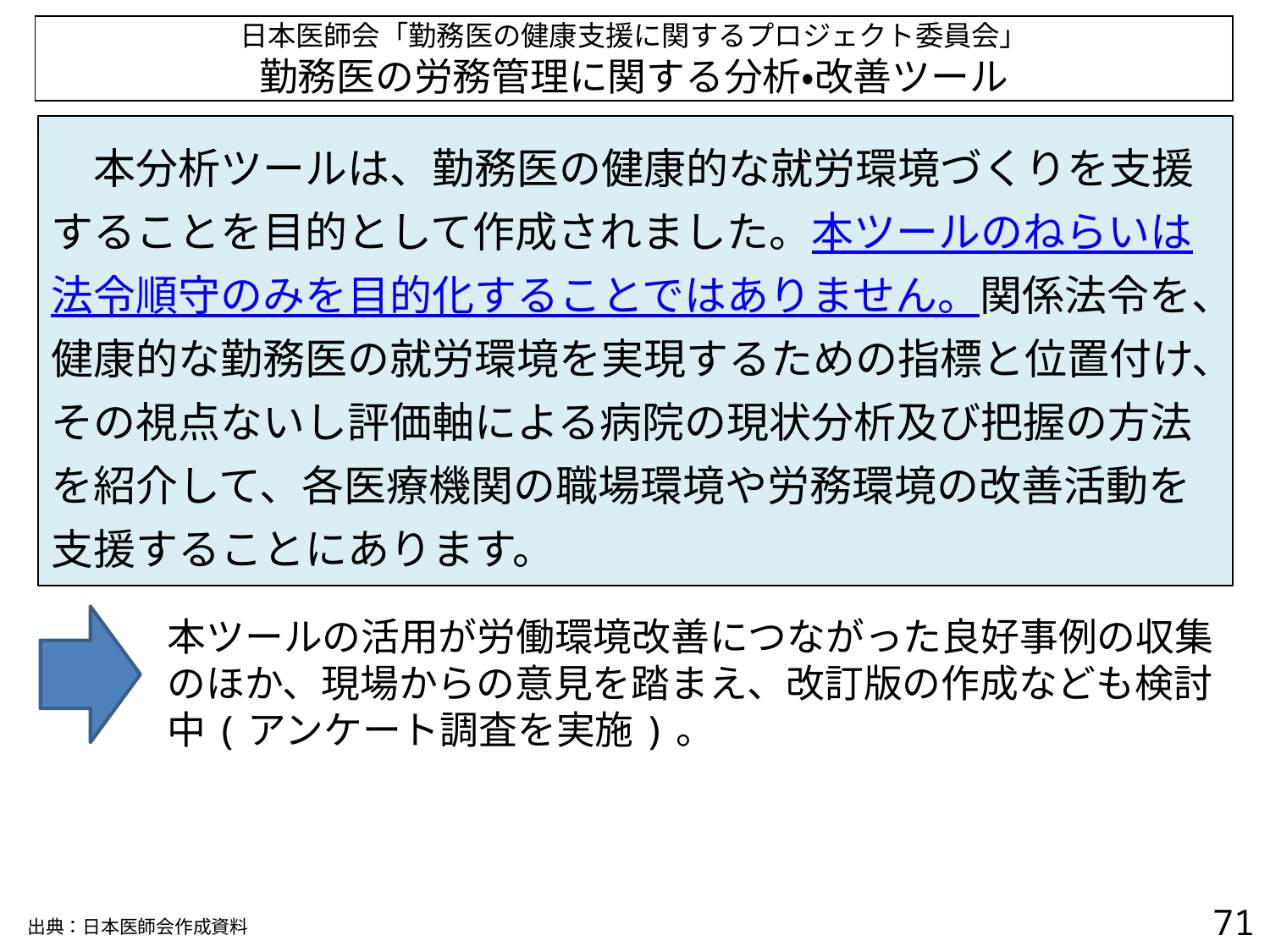

日本医師会「勤務医の健康支援に関するプロジェクト委員会」
勤務医の労務管理に関する分析・改善ツール
　本分析ツールは、勤務医の健康的な就労環境づくりを支援することを目的として作成されました。本ツールのねらいは法令順守のみを目的化することではありません。関係法令を、健康的な勤務医の就労環境を実現するための指標と位置付け、その視点ないし評価軸による病院の現状分析及び把握の方法を紹介して、各医療機関の職場環境や労務環境の改善活動を支援することにあります。
本ツールの活用が労働環境改善につながった良好事例の収集のほか、現場からの意見を踏まえ、改訂版の作成なども検討中(アンケート調査を実施)。

71
出典：日本医師会作成資料